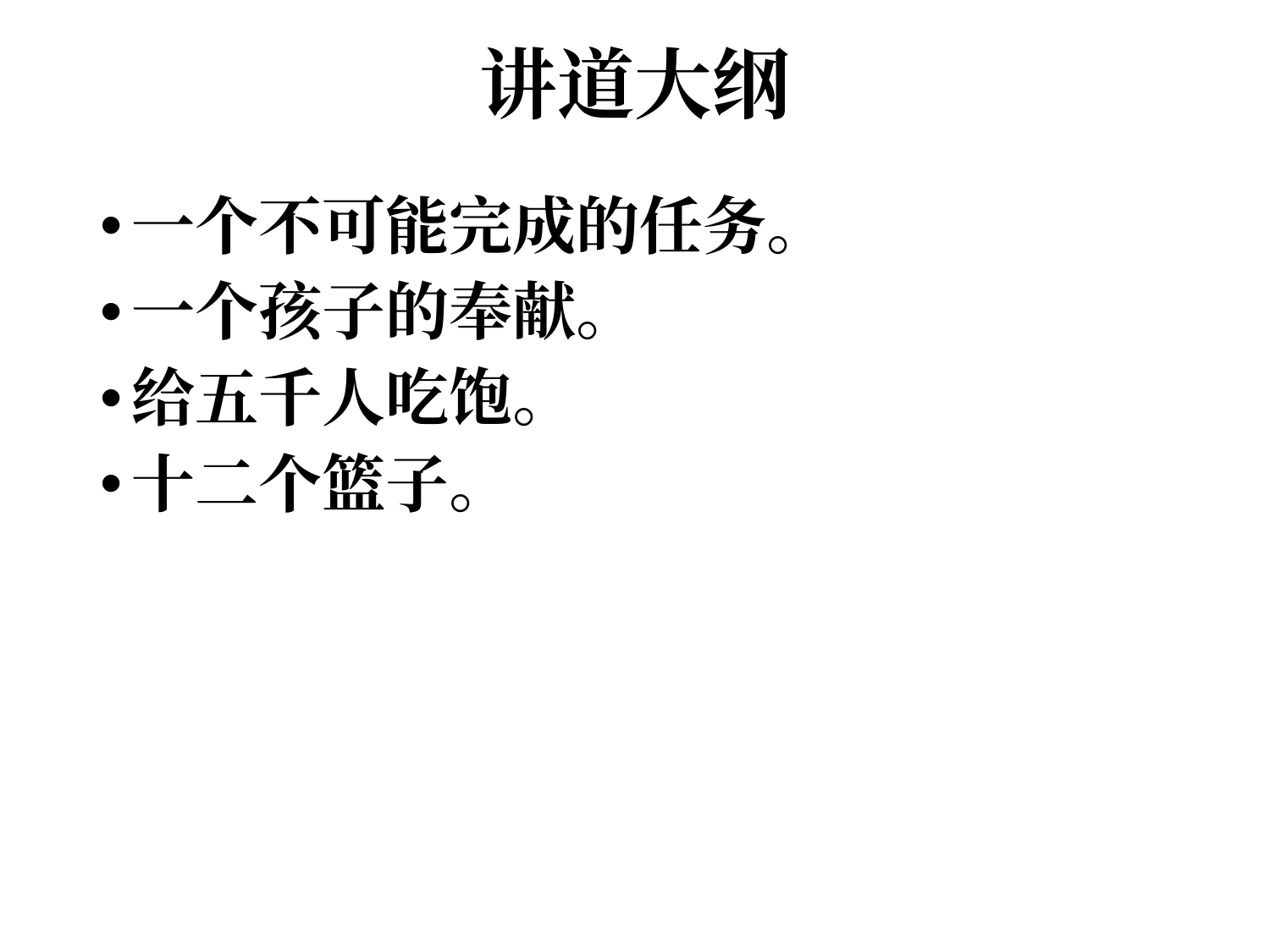

# 讲道大纲
一个不可能完成的任务。
一个孩子的奉献。
给五千人吃饱。
十二个篮子。